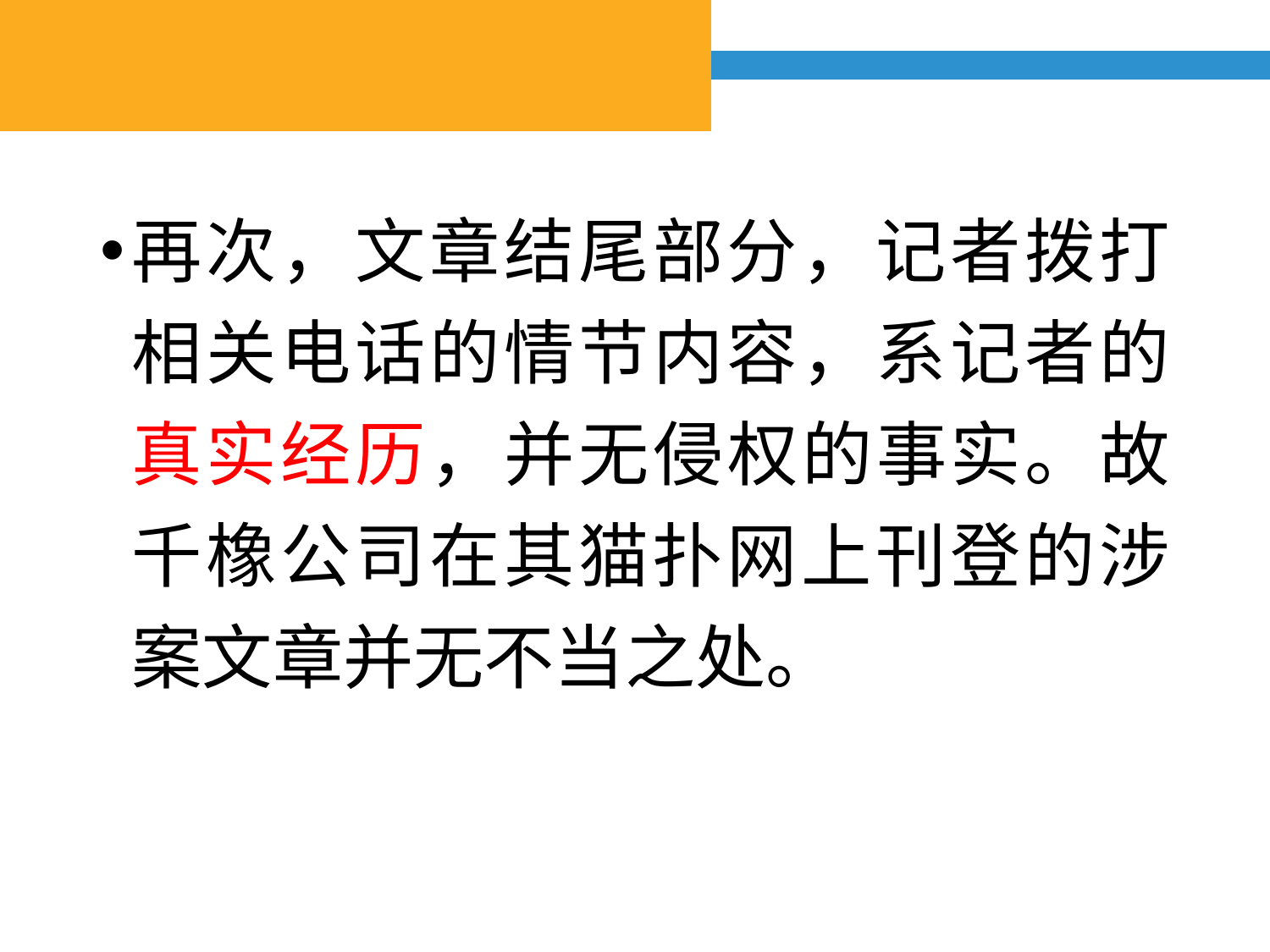

#
再次，文章结尾部分，记者拨打相关电话的情节内容，系记者的真实经历，并无侵权的事实。故千橡公司在其猫扑网上刊登的涉案文章并无不当之处。